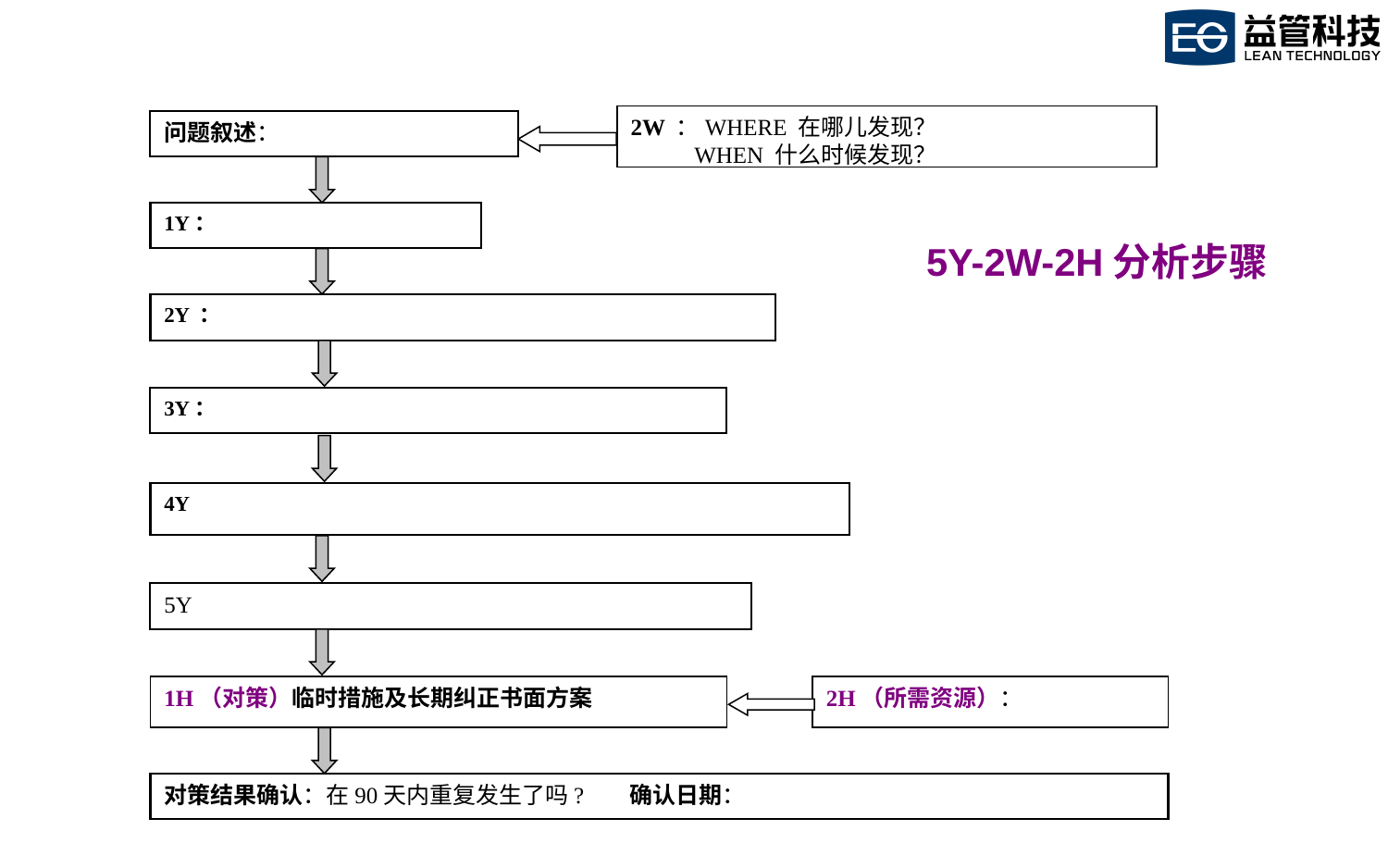

2W ：WHERE 在哪儿发现？
           WHEN 什么时候发现？

问题叙述：

1Y：

2Y ：

3Y：

4Y

5Y

1H（对策）临时措施及长期纠正书面方案
2H（所需资源）：

对策结果确认：在90天内重复发生了吗?       确认日期：
5Y-2W-2H分析步骤